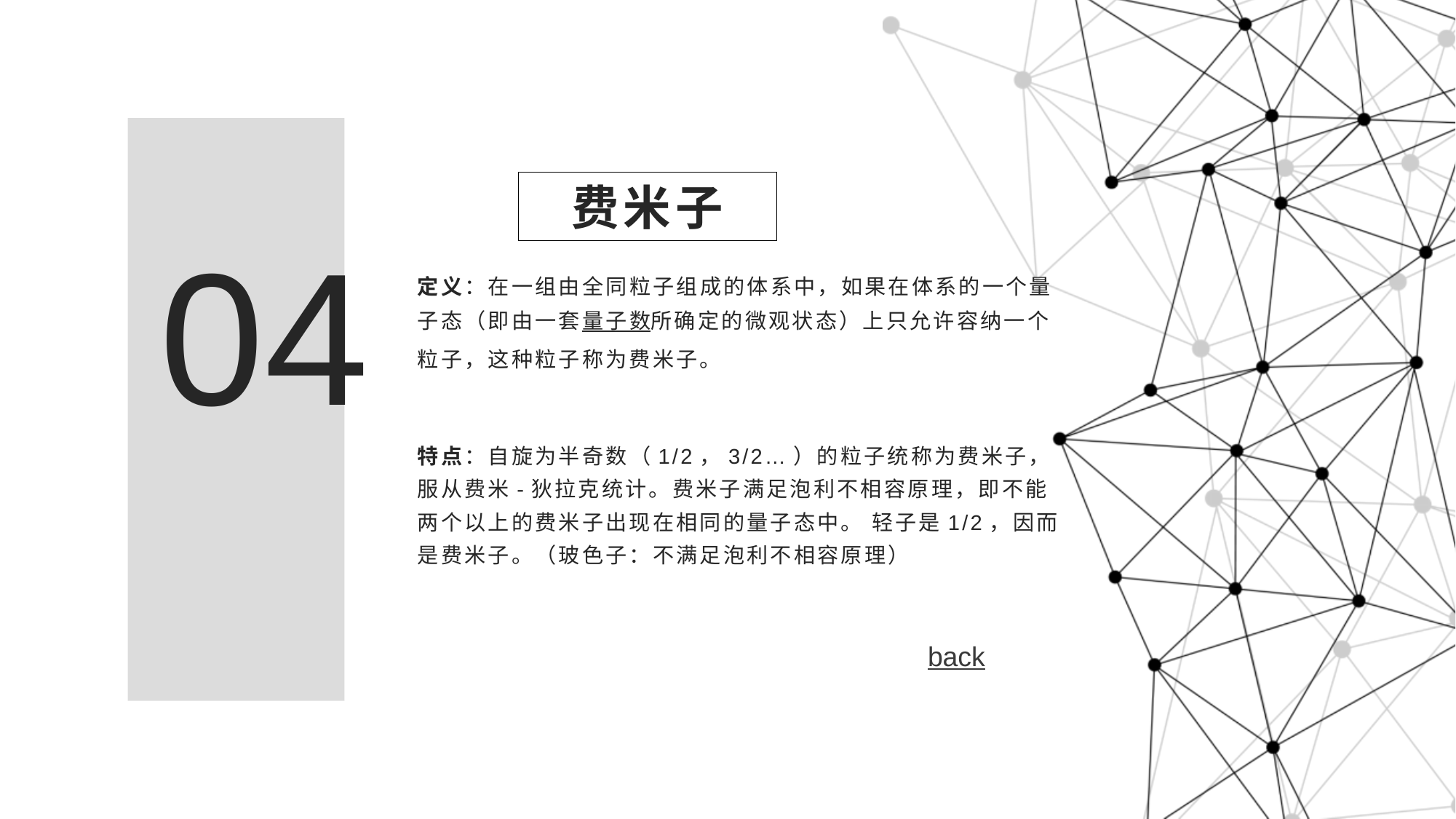

# 费米子
04
定义：在一组由全同粒子组成的体系中，如果在体系的一个量子态（即由一套量子数所确定的微观状态）上只允许容纳一个粒子，这种粒子称为费米子。

特点：自旋为半奇数（1/2，3/2…）的粒子统称为费米子，服从费米-狄拉克统计。费米子满足泡利不相容原理，即不能两个以上的费米子出现在相同的量子态中。 轻子是1/2，因而是费米子。（玻色子：不满足泡利不相容原理）
back